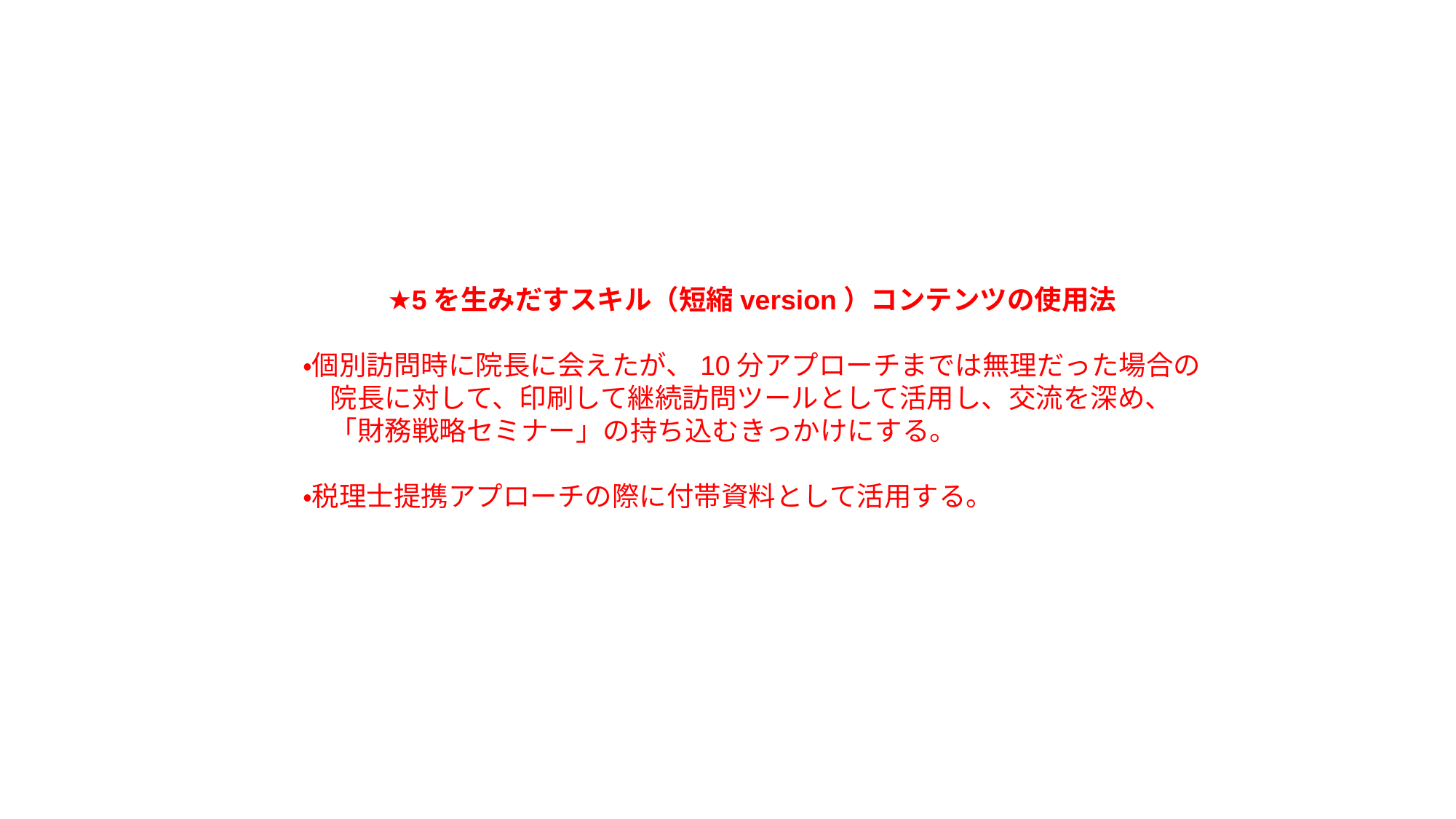

★5を生みだすスキル（短縮version）コンテンツの使用法

・個別訪問時に院長に会えたが、10分アプローチまでは無理だった場合の
　院長に対して、印刷して継続訪問ツールとして活用し、交流を深め、
　「財務戦略セミナー」の持ち込むきっかけにする。

・税理士提携アプローチの際に付帯資料として活用する。